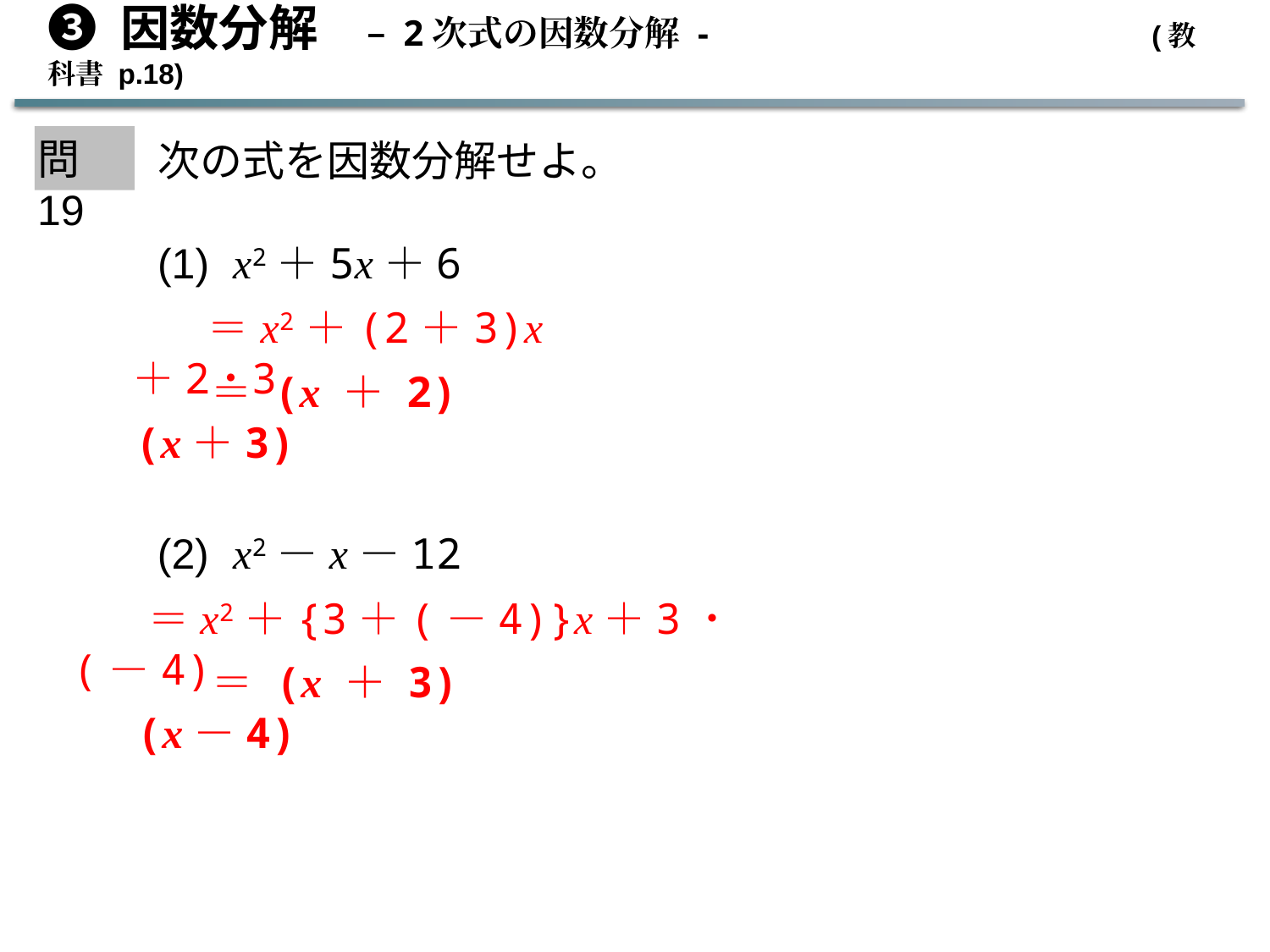

➌ 因数分解　– 2次式の因数分解 -			         (教科書 p.18)
問19

次の式を因数分解せよ。
(1)  x2＋5x＋6
＝x2＋(2＋3)x＋2･3
＝(x＋2)(x＋3)
(2)  x2－x－12
＝x2＋{3＋(－4)}x＋3・(－4)
＝(x＋3)(x－4)